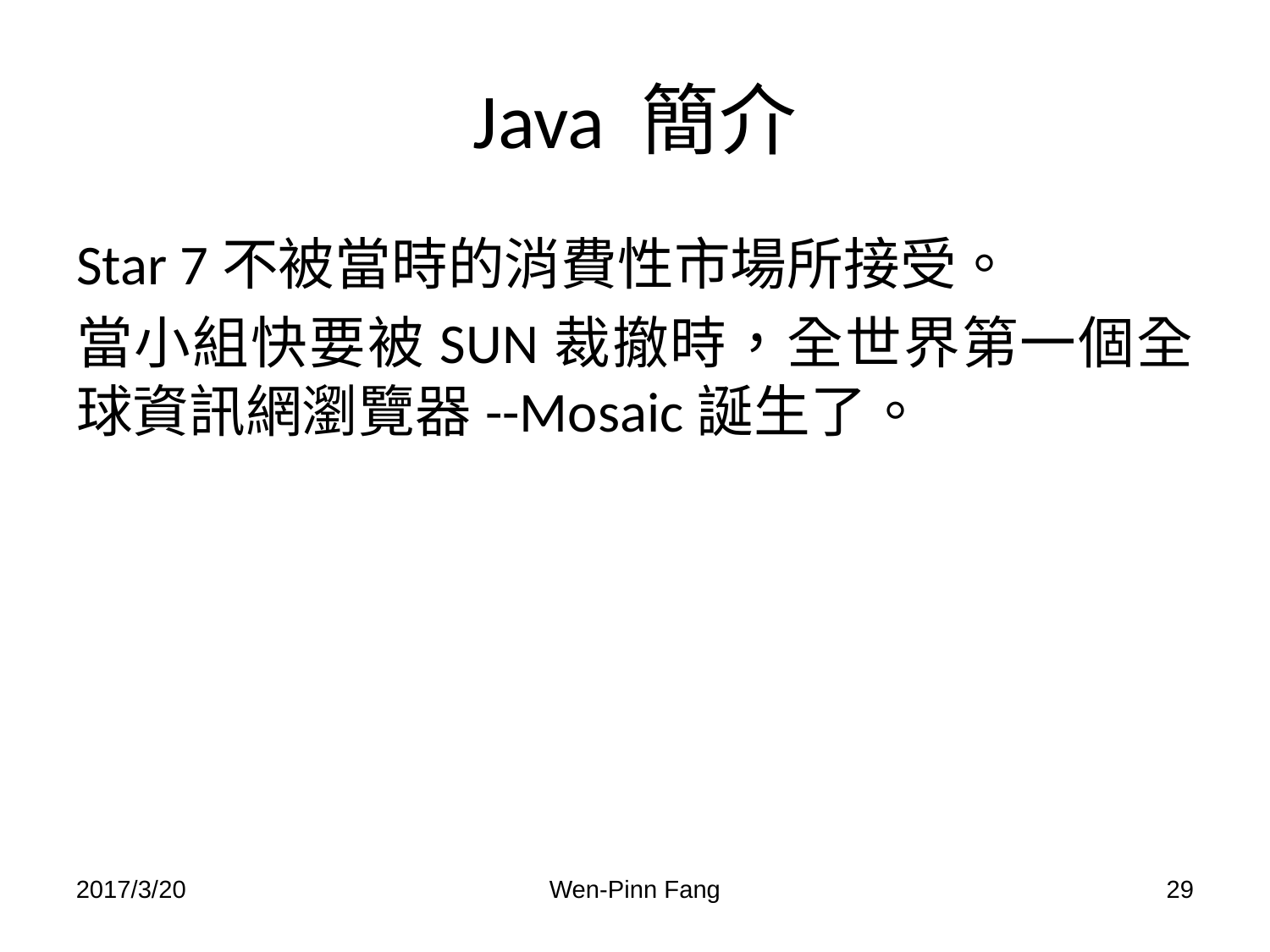

Java 簡介
Star 7不被當時的消費性市場所接受。
當小組快要被SUN裁撤時，全世界第一個全球資訊網瀏覽器--Mosaic誕生了。

2017/3/20
Wen-Pinn Fang
29